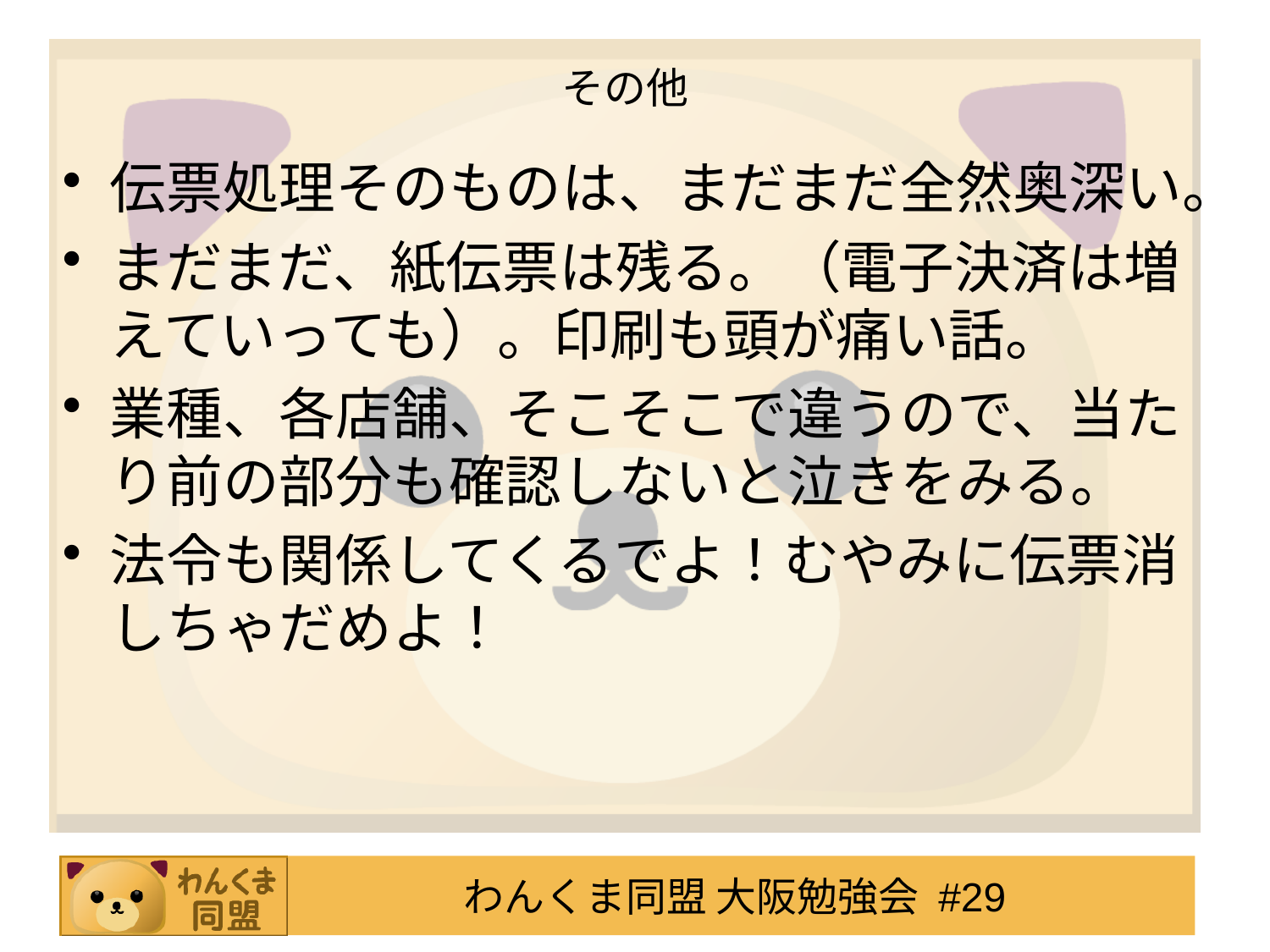

# その他
伝票処理そのものは、まだまだ全然奥深い。
まだまだ、紙伝票は残る。（電子決済は増えていっても）。印刷も頭が痛い話。
業種、各店舗、そこそこで違うので、当たり前の部分も確認しないと泣きをみる。
法令も関係してくるでよ！むやみに伝票消しちゃだめよ！